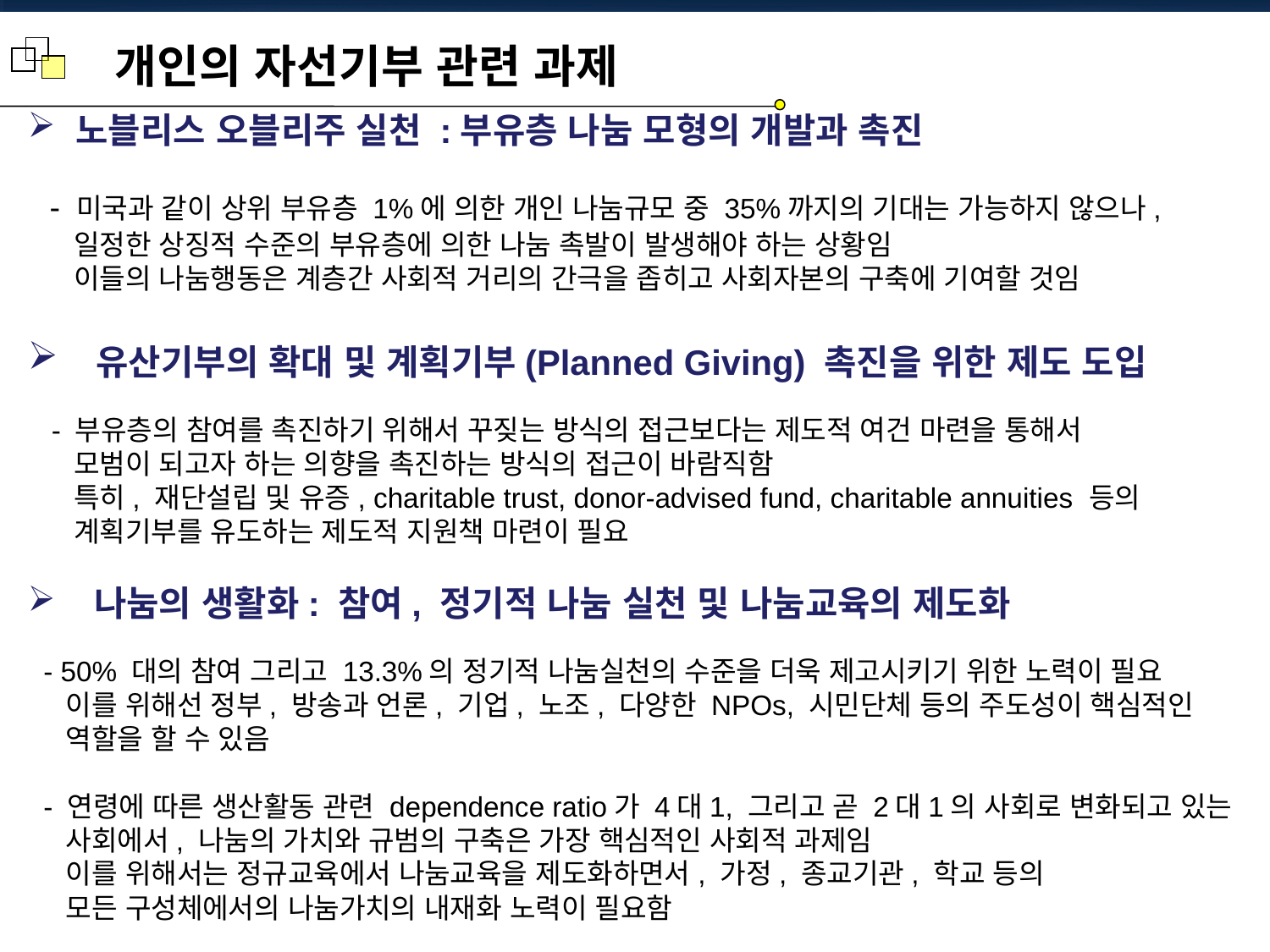

개인의 자선기부 관련 과제
노블리스 오블리주 실천 :부유층 나눔 모형의 개발과 촉진

  - 미국과 같이 상위 부유층 1%에 의한 개인 나눔규모 중 35%까지의 기대는 가능하지 않으나,
     일정한 상징적 수준의 부유층에 의한 나눔 촉발이 발생해야 하는 상황임
     이들의 나눔행동은 계층간 사회적 거리의 간극을 좁히고 사회자본의 구축에 기여할 것임

 유산기부의 확대 및 계획기부(Planned Giving) 촉진을 위한 제도 도입

   - 부유층의 참여를 촉진하기 위해서 꾸짖는 방식의 접근보다는 제도적 여건 마련을 통해서
     모범이 되고자 하는 의향을 촉진하는 방식의 접근이 바람직함
     특히, 재단설립 및 유증, charitable trust, donor-advised fund, charitable annuities 등의
     계획기부를 유도하는 제도적 지원책 마련이 필요

 나눔의 생활화: 참여, 정기적 나눔 실천 및 나눔교육의 제도화

  - 50% 대의 참여 그리고 13.3%의 정기적 나눔실천의 수준을 더욱 제고시키기 위한 노력이 필요
    이를 위해선 정부, 방송과 언론, 기업, 노조, 다양한 NPOs, 시민단체 등의 주도성이 핵심적인
    역할을 할 수 있음

  - 연령에 따른 생산활동 관련 dependence ratio가 4대1, 그리고 곧 2대1의 사회로 변화되고 있는
    사회에서, 나눔의 가치와 규범의 구축은 가장 핵심적인 사회적 과제임
    이를 위해서는 정규교육에서 나눔교육을 제도화하면서, 가정, 종교기관, 학교 등의
    모든 구성체에서의 나눔가치의 내재화 노력이 필요함